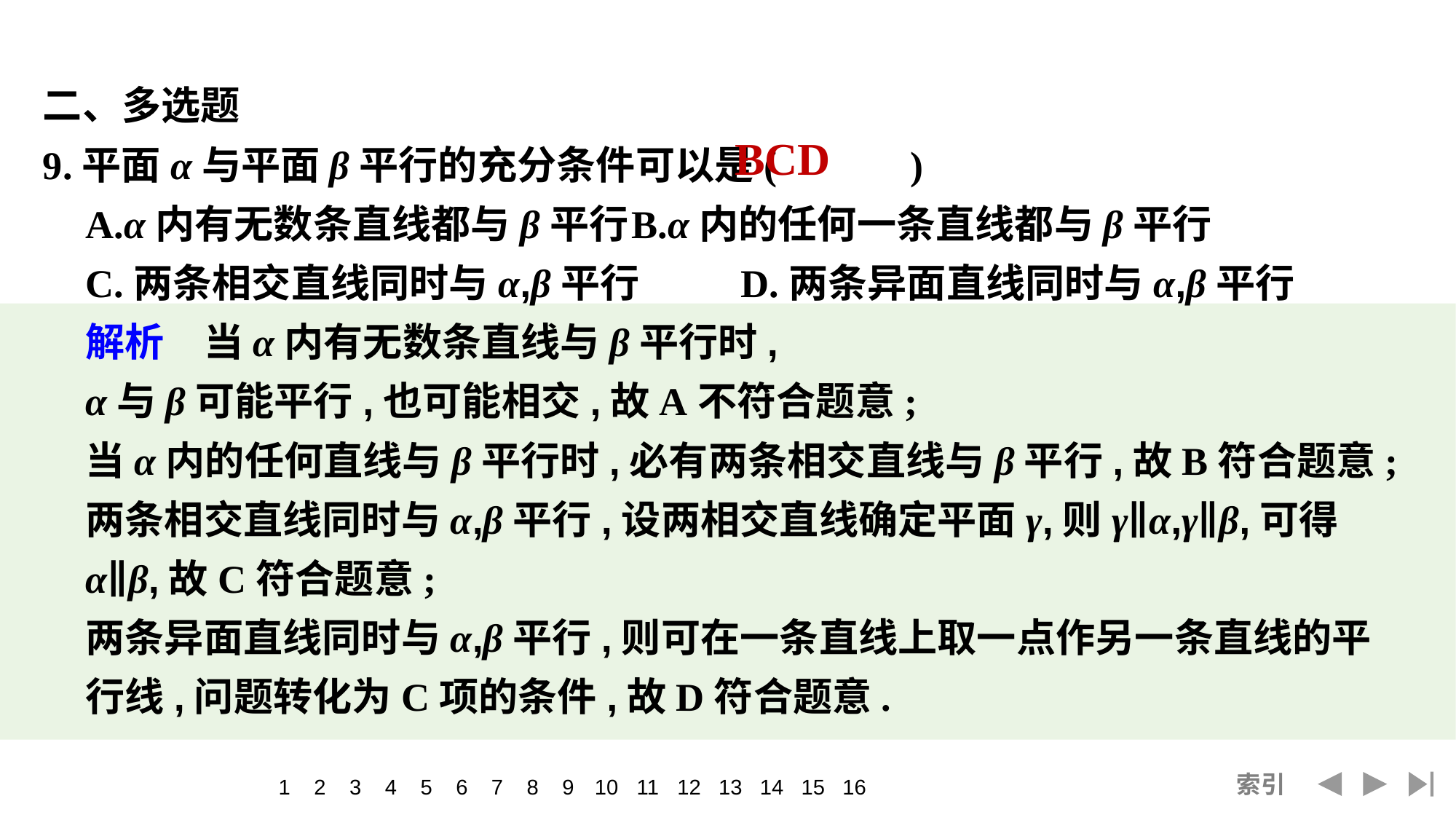

二、多选题
9.平面α与平面β平行的充分条件可以是(　　    )
A.α内有无数条直线都与β平行	B.α内的任何一条直线都与β平行
C.两条相交直线同时与α,β平行	D.两条异面直线同时与α,β平行
解析　当α内有无数条直线与β平行时,
α与β可能平行,也可能相交,故A不符合题意;
当α内的任何直线与β平行时,必有两条相交直线与β平行,故B符合题意;
两条相交直线同时与α,β平行,设两相交直线确定平面γ,则γ∥α,γ∥β,可得α∥β,故C符合题意;
两条异面直线同时与α,β平行,则可在一条直线上取一点作另一条直线的平行线,问题转化为C项的条件,故D符合题意.
BCD